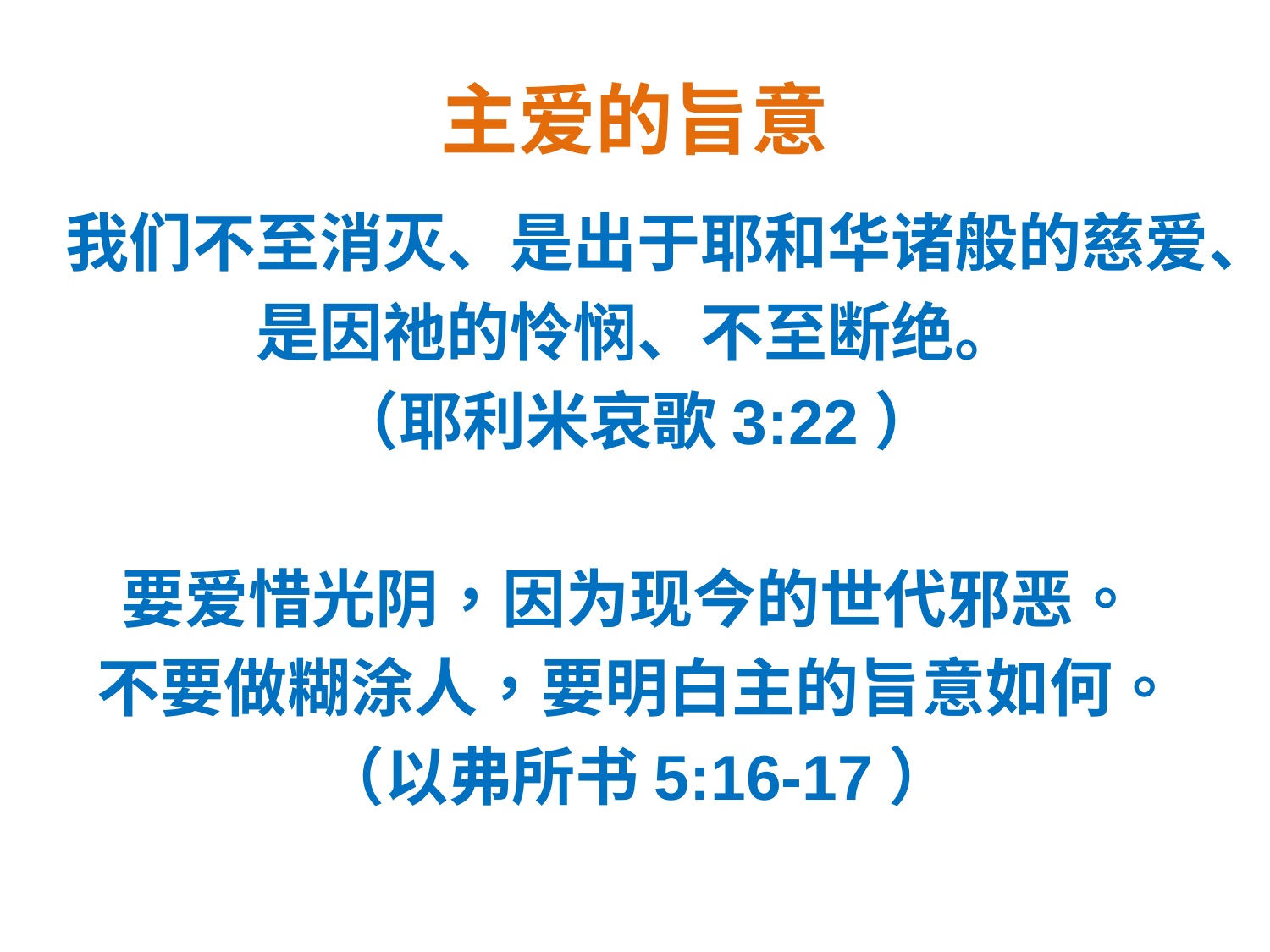

# 主爱的旨意
我们不至消灭、是出于耶和华诸般的慈爱、
是因祂的怜悯、不至断绝。
（耶利米哀歌3:22）

要爱惜光阴，因为现今的世代邪恶。
不要做糊涂人，要明白主的旨意如何。
（以弗所书5:16-17）